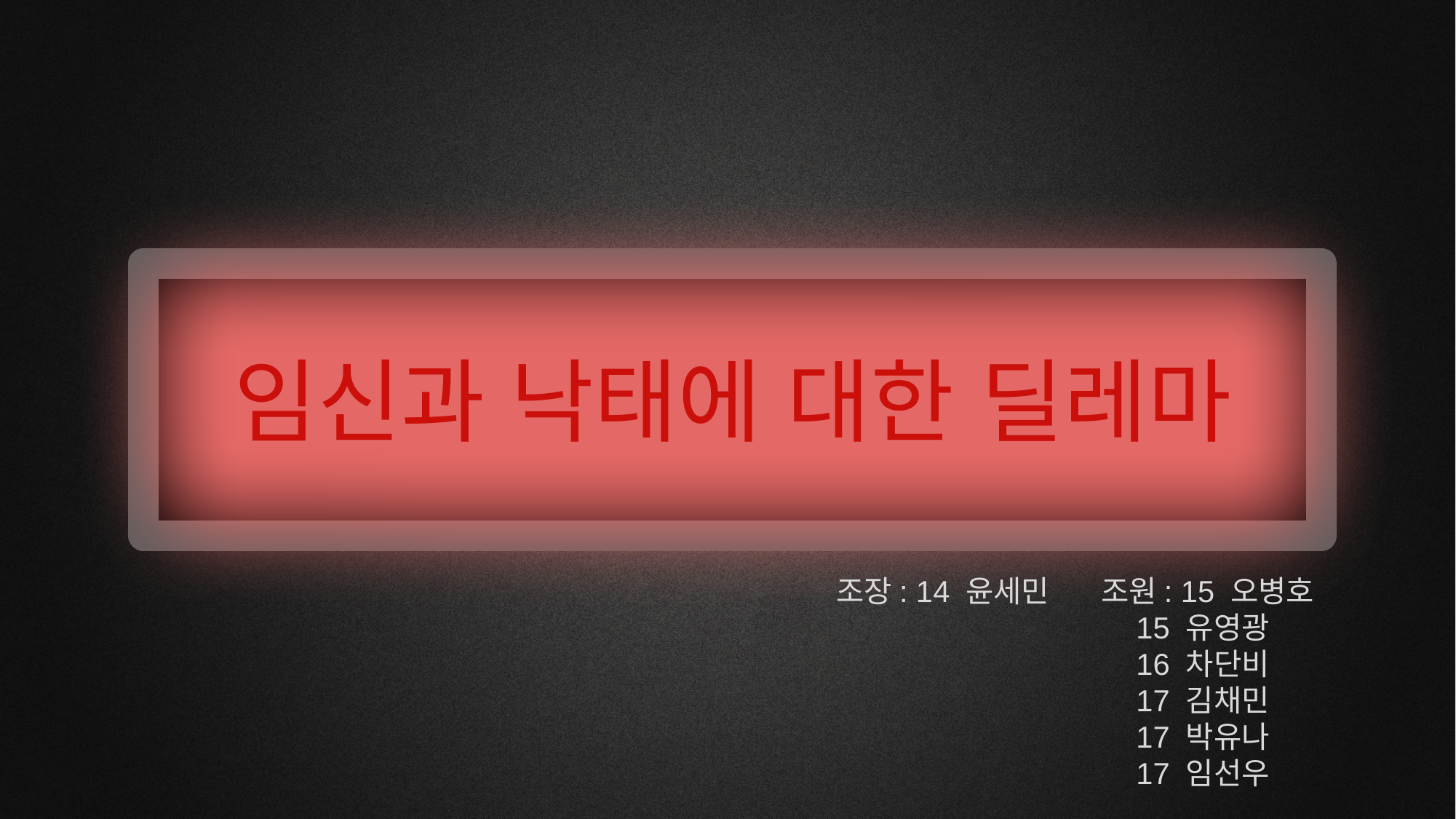

임신과 낙태에 대한 딜레마
                    조장: 14 윤세민      조원: 15 오병호
                                                15 유영광
                                                16 차단비
                                                17 김채민
                                                17 박유나
                                                17 임선우